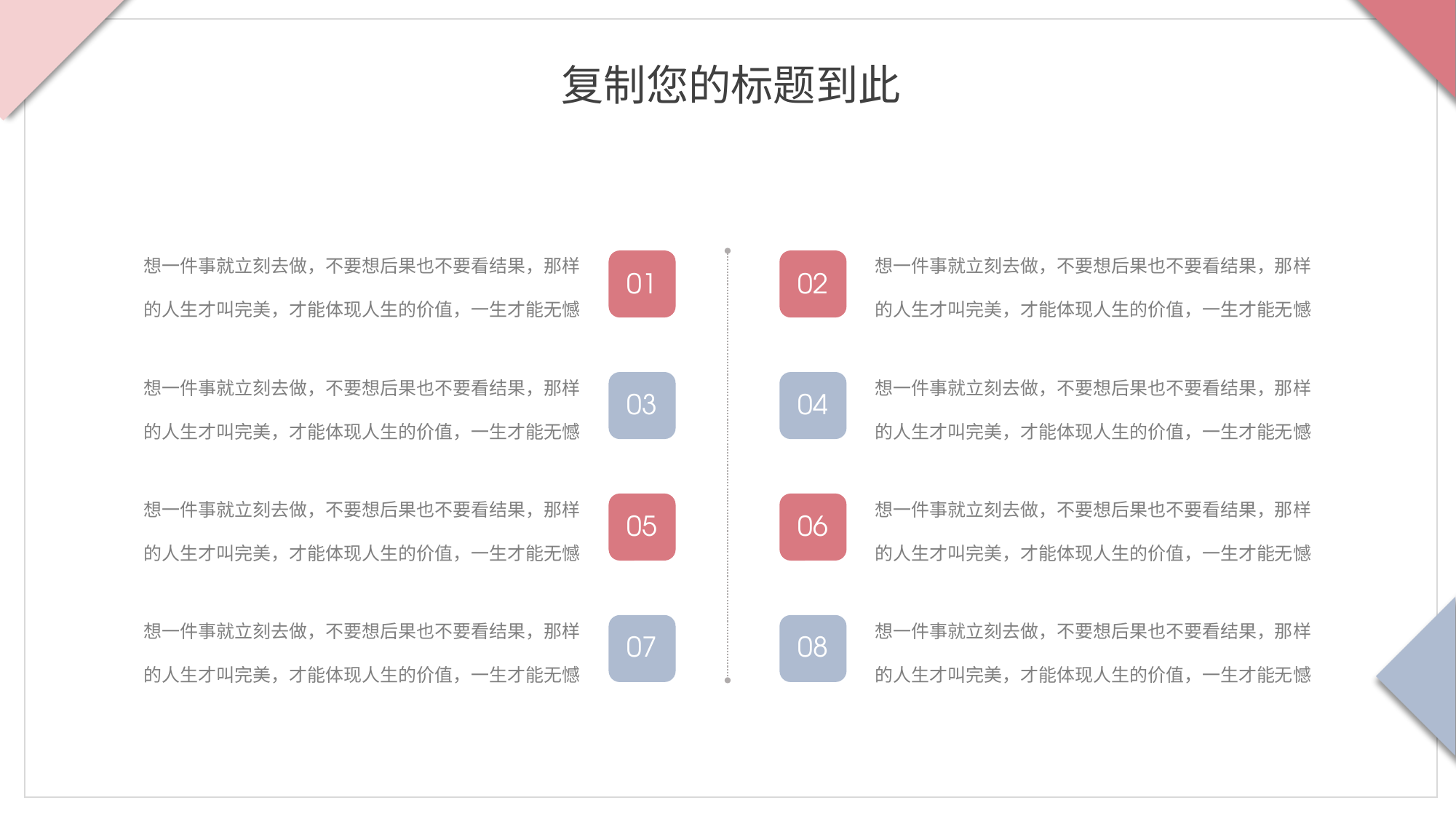

想一件事就立刻去做，不要想后果也不要看结果，那样的人生才叫完美，才能体现人生的价值，一生才能无憾
想一件事就立刻去做，不要想后果也不要看结果，那样的人生才叫完美，才能体现人生的价值，一生才能无憾
想一件事就立刻去做，不要想后果也不要看结果，那样的人生才叫完美，才能体现人生的价值，一生才能无憾
想一件事就立刻去做，不要想后果也不要看结果，那样的人生才叫完美，才能体现人生的价值，一生才能无憾
想一件事就立刻去做，不要想后果也不要看结果，那样的人生才叫完美，才能体现人生的价值，一生才能无憾
想一件事就立刻去做，不要想后果也不要看结果，那样的人生才叫完美，才能体现人生的价值，一生才能无憾
想一件事就立刻去做，不要想后果也不要看结果，那样的人生才叫完美，才能体现人生的价值，一生才能无憾
想一件事就立刻去做，不要想后果也不要看结果，那样的人生才叫完美，才能体现人生的价值，一生才能无憾

01
02

03
04

05
06

07
08